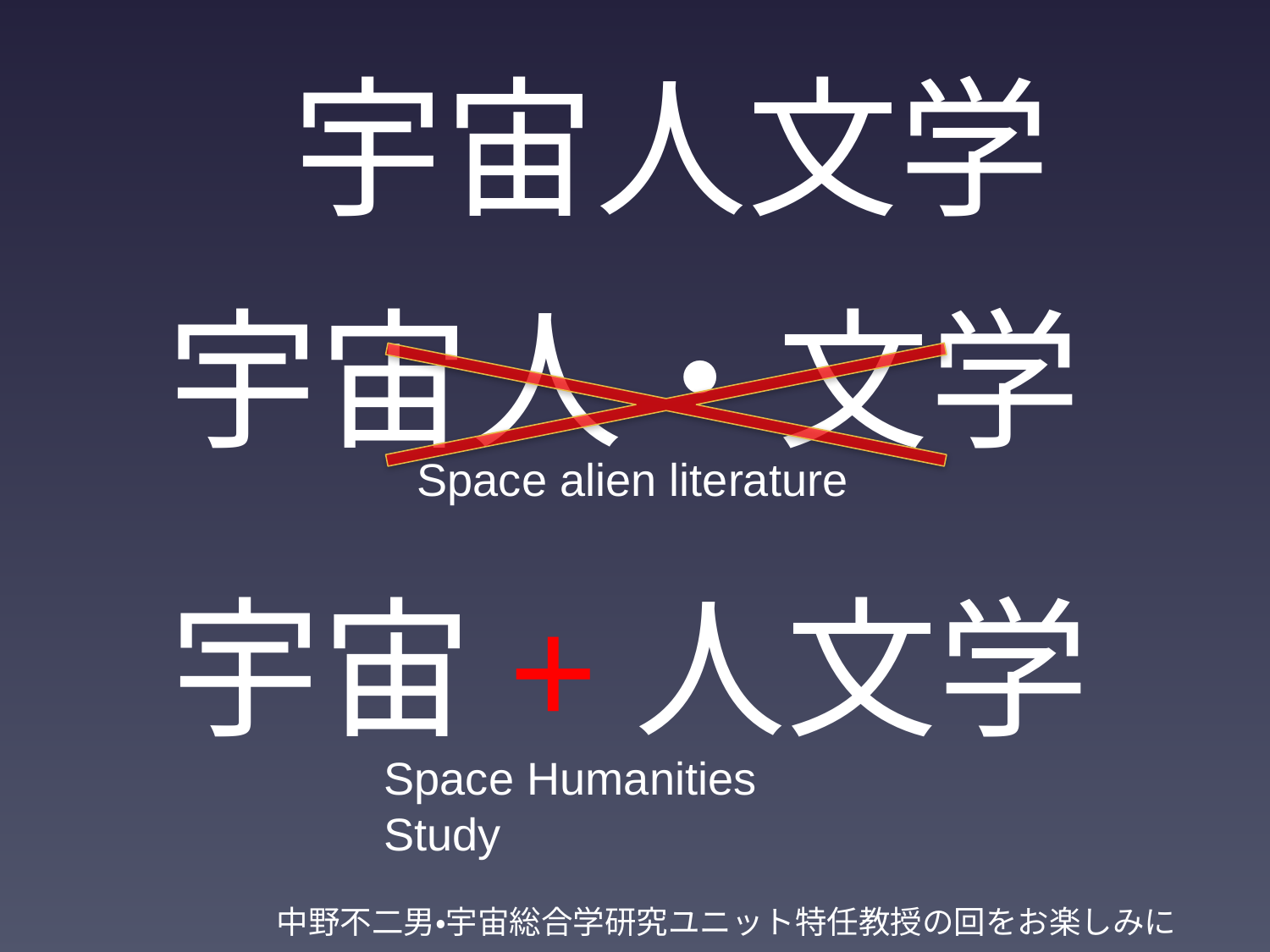

宇宙人文学
宇宙人・文学

Space alien literature
宇宙+人文学

Space Humanities Study
中野不二男・宇宙総合学研究ユニット特任教授の回をお楽しみに